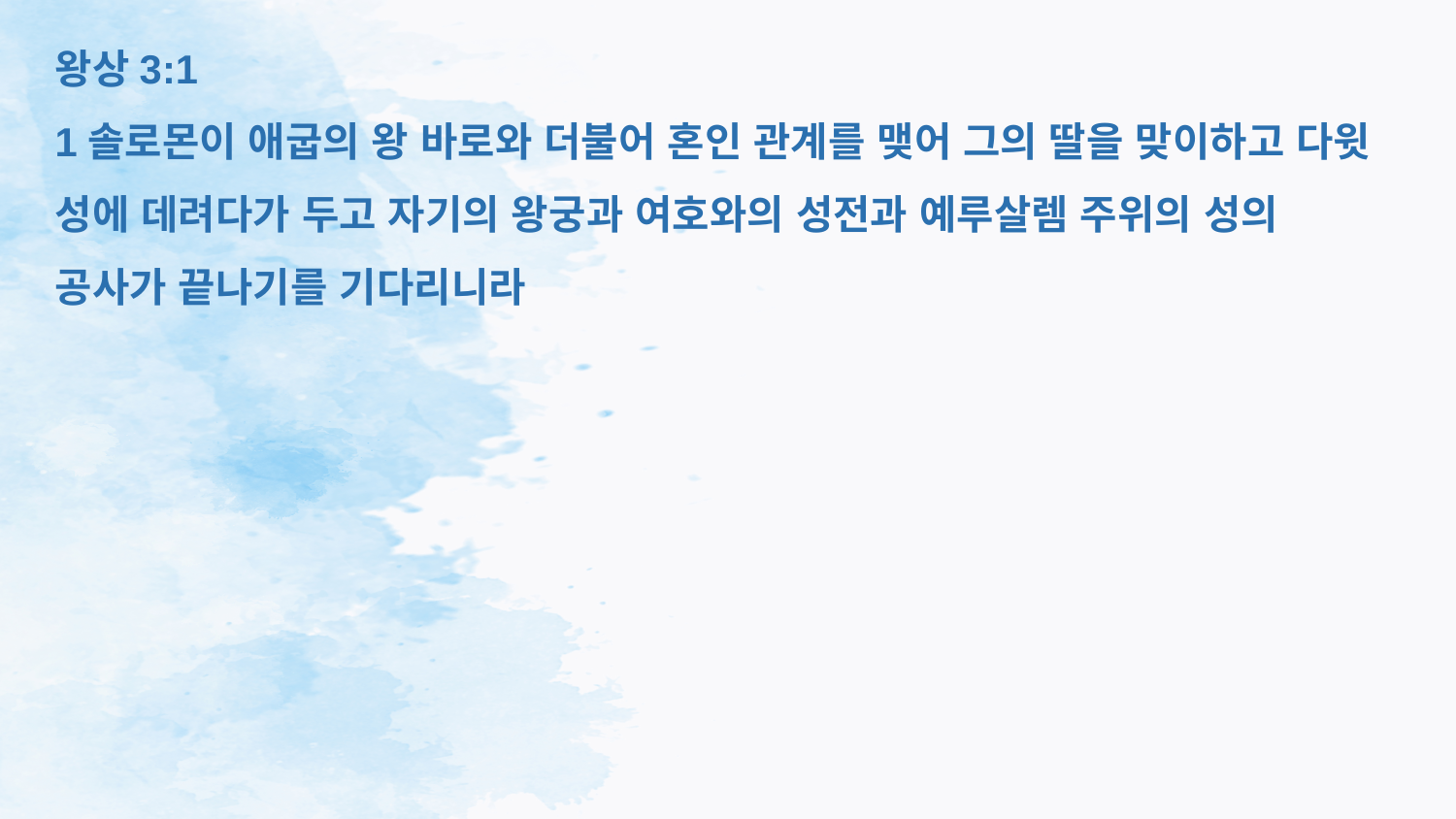

왕상3:1
1솔로몬이 애굽의 왕 바로와 더불어 혼인 관계를 맺어 그의 딸을 맞이하고 다윗 성에 데려다가 두고 자기의 왕궁과 여호와의 성전과 예루살렘 주위의 성의 공사가 끝나기를 기다리니라